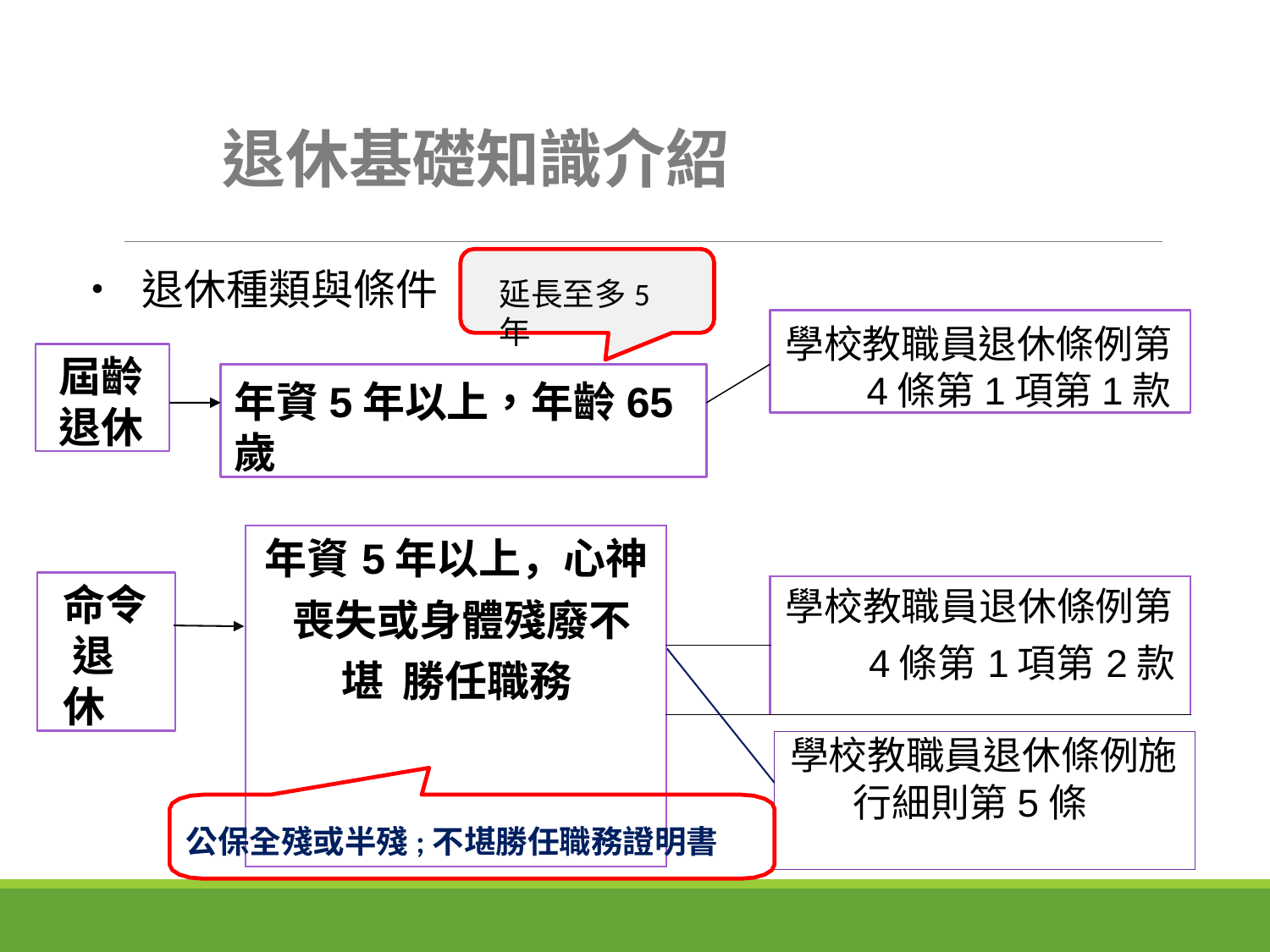

# 退休基礎知識介紹

• 退休種類與條件
延長至多5年

學校教職員退休條例第  4條第1項第1款

屆齡
退休

年資5年以上，年齡65歲

| 年資5年以上，心神 喪失或身體殘廢不堪 勝任職務 |  |  |
| --- | --- | --- |
|  |  | 學校教職員退休條例第 4條第1項第2款 |
|  |  |  |
|  |  |  |

命令  退休

學校教職員退休條例施行細則第5條

公保全殘或半殘;不堪勝任職務證明書